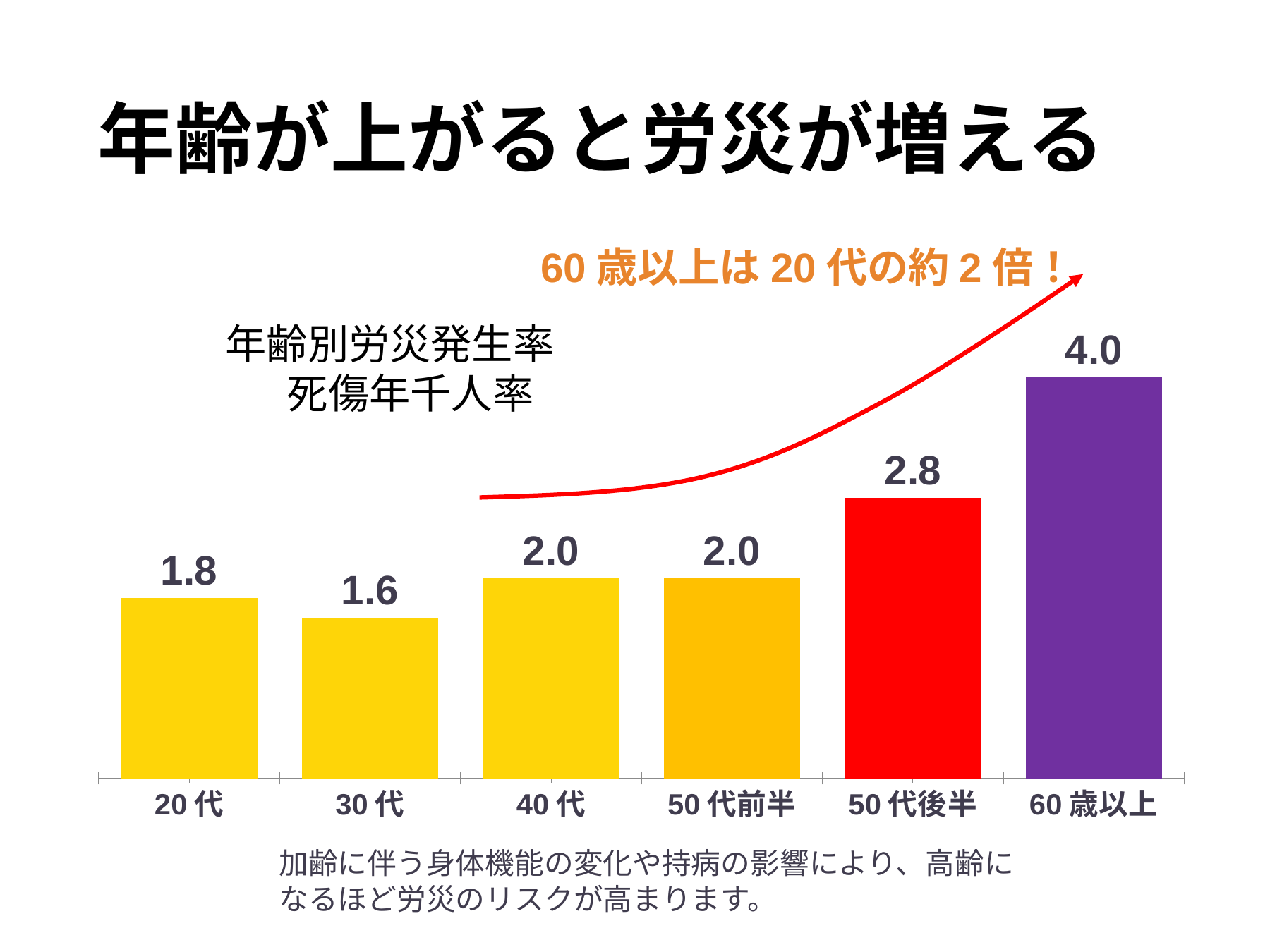

# 年齢が上がると労災が増える
60歳以上は20代の約2倍！

### Chart

| Category | 労災発生率 |
|---|---|
| 20代 | 1.8 |
| 30代 | 1.6 |
| 40代 | 2.0 |
| 50代前半 | 2.0 |
| 50代後半 | 2.8 |
| 60歳以上 | 4.0 |
年齢別労災発生率　死傷年千人率
加齢に伴う身体機能の変化や持病の影響により、高齢になるほど労災のリスクが高まります。